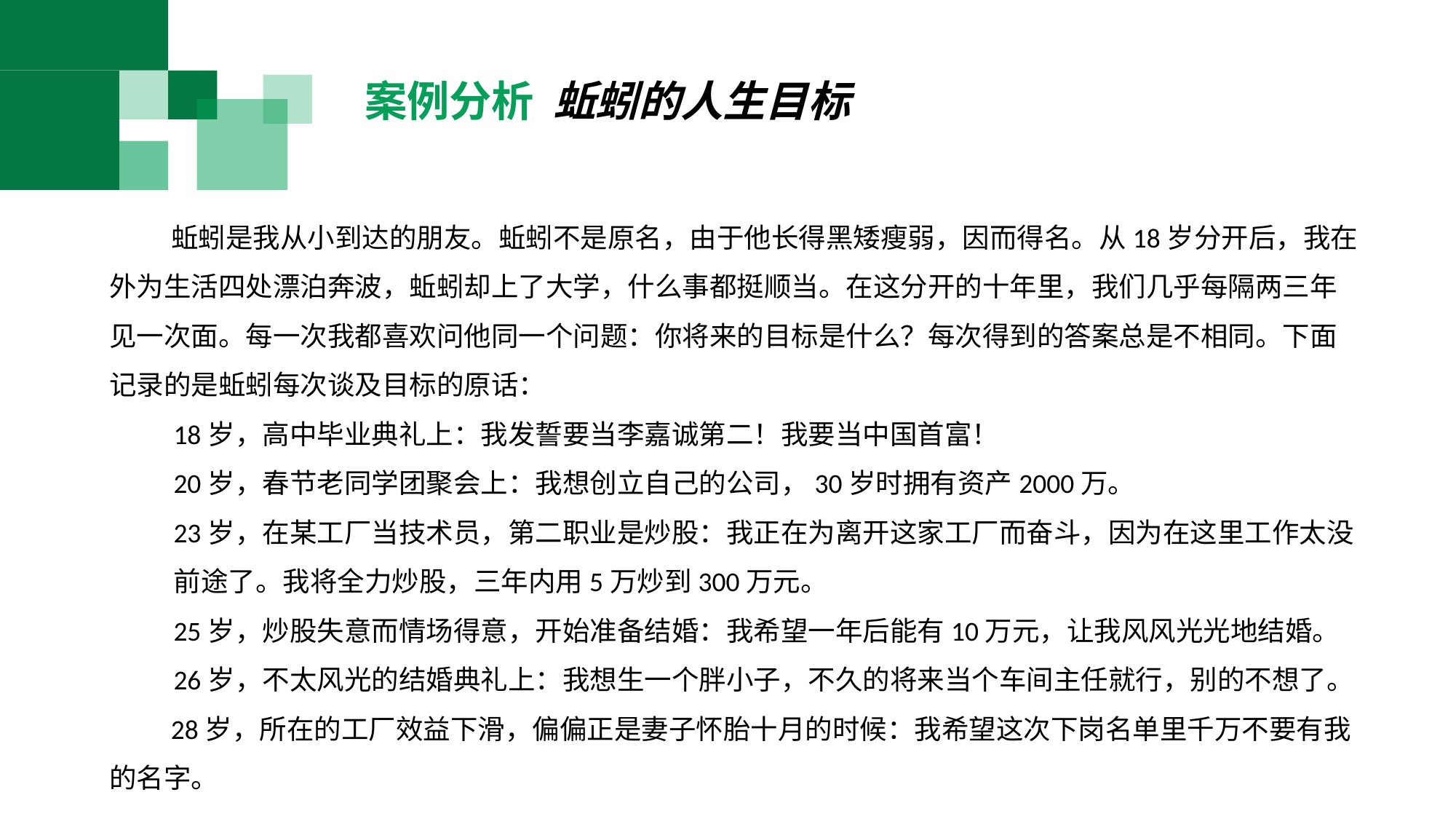

案例分析  蚯蚓的人生目标

         蚯蚓是我从小到达的朋友。蚯蚓不是原名，由于他长得黑矮瘦弱，因而得名。从18岁分开后，我在外为生活四处漂泊奔波，蚯蚓却上了大学，什么事都挺顺当。在这分开的十年里，我们几乎每隔两三年见一次面。每一次我都喜欢问他同一个问题：你将来的目标是什么？每次得到的答案总是不相同。下面记录的是蚯蚓每次谈及目标的原话：
18岁，高中毕业典礼上：我发誓要当李嘉诚第二！我要当中国首富！
20岁，春节老同学团聚会上：我想创立自己的公司，30岁时拥有资产2000万。
23岁，在某工厂当技术员，第二职业是炒股：我正在为离开这家工厂而奋斗，因为在这里工作太没前途了。我将全力炒股，三年内用5万炒到300万元。
25岁，炒股失意而情场得意，开始准备结婚：我希望一年后能有10万元，让我风风光光地结婚。
26岁，不太风光的结婚典礼上：我想生一个胖小子，不久的将来当个车间主任就行，别的不想了。
          28岁，所在的工厂效益下滑，偏偏正是妻子怀胎十月的时候：我希望这次下岗名单里千万不要有我的名字。

ADD YOUR
TITLE HERE ADD